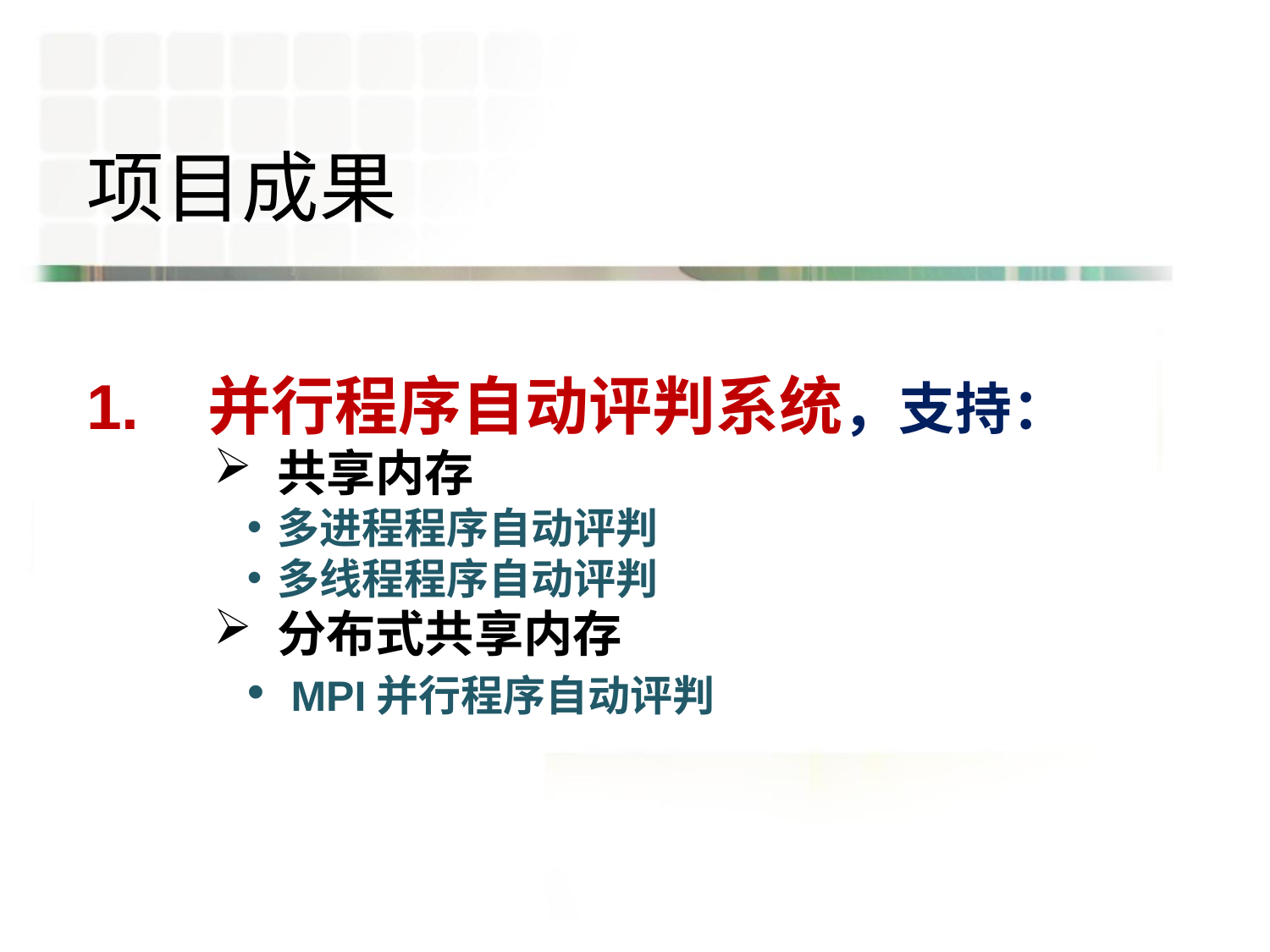

# 项目成果
1.   并行程序自动评判系统，支持：
共享内存
多进程程序自动评判
多线程程序自动评判
分布式共享内存
 MPI并行程序自动评判